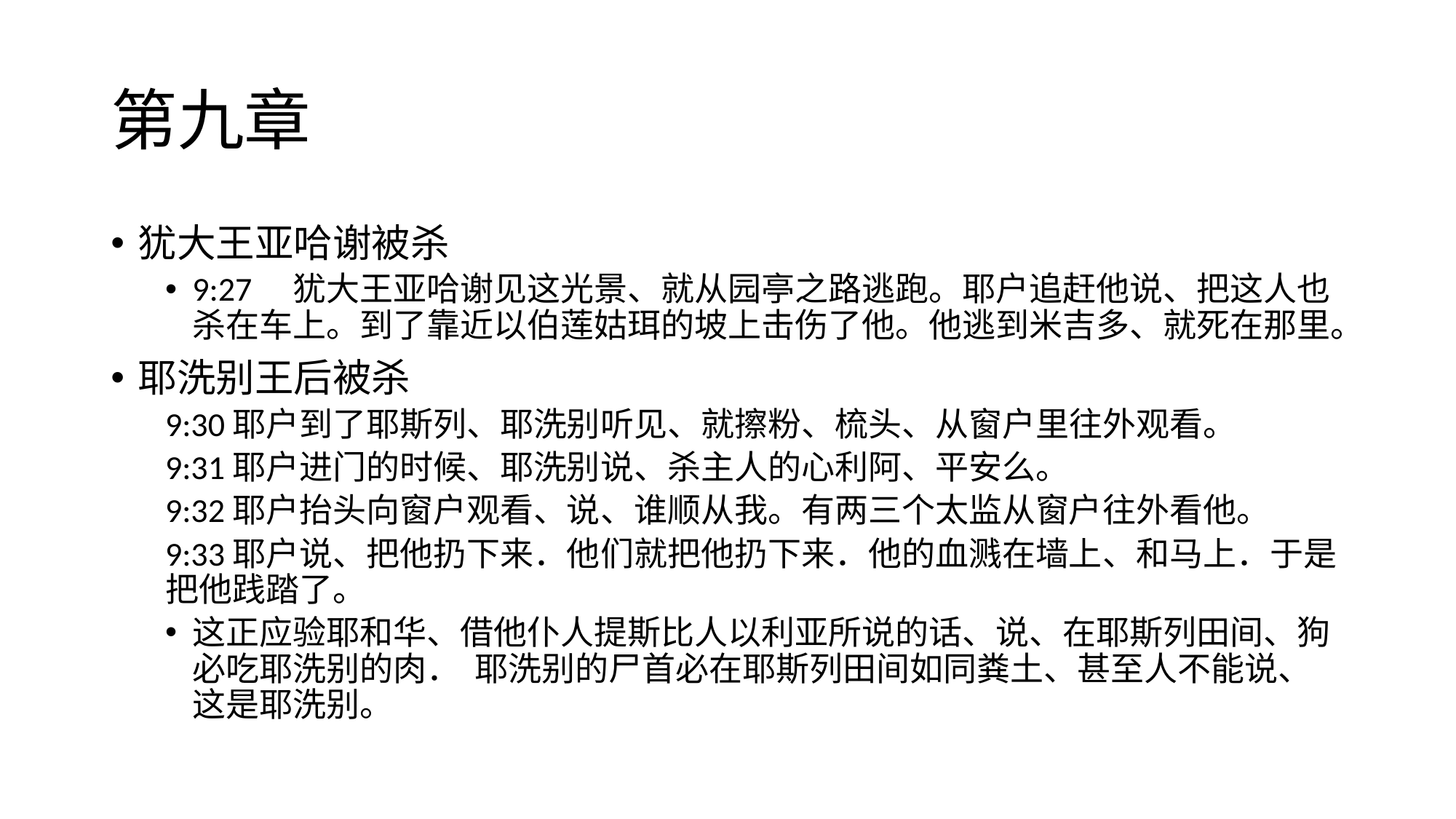

# 第九章
犹大王亚哈谢被杀
9:27	犹大王亚哈谢见这光景、就从园亭之路逃跑。耶户追赶他说、把这人也杀在车上。到了靠近以伯莲姑珥的坡上击伤了他。他逃到米吉多、就死在那里。
耶洗别王后被杀
9:30耶户到了耶斯列、耶洗别听见、就擦粉、梳头、从窗户里往外观看。
9:31耶户进门的时候、耶洗别说、杀主人的心利阿、平安么。
9:32耶户抬头向窗户观看、说、谁顺从我。有两三个太监从窗户往外看他。
9:33耶户说、把他扔下来．他们就把他扔下来．他的血溅在墙上、和马上．于是把他践踏了。
这正应验耶和华、借他仆人提斯比人以利亚所说的话、说、在耶斯列田间、狗必吃耶洗别的肉．  耶洗别的尸首必在耶斯列田间如同粪土、甚至人不能说、这是耶洗别。